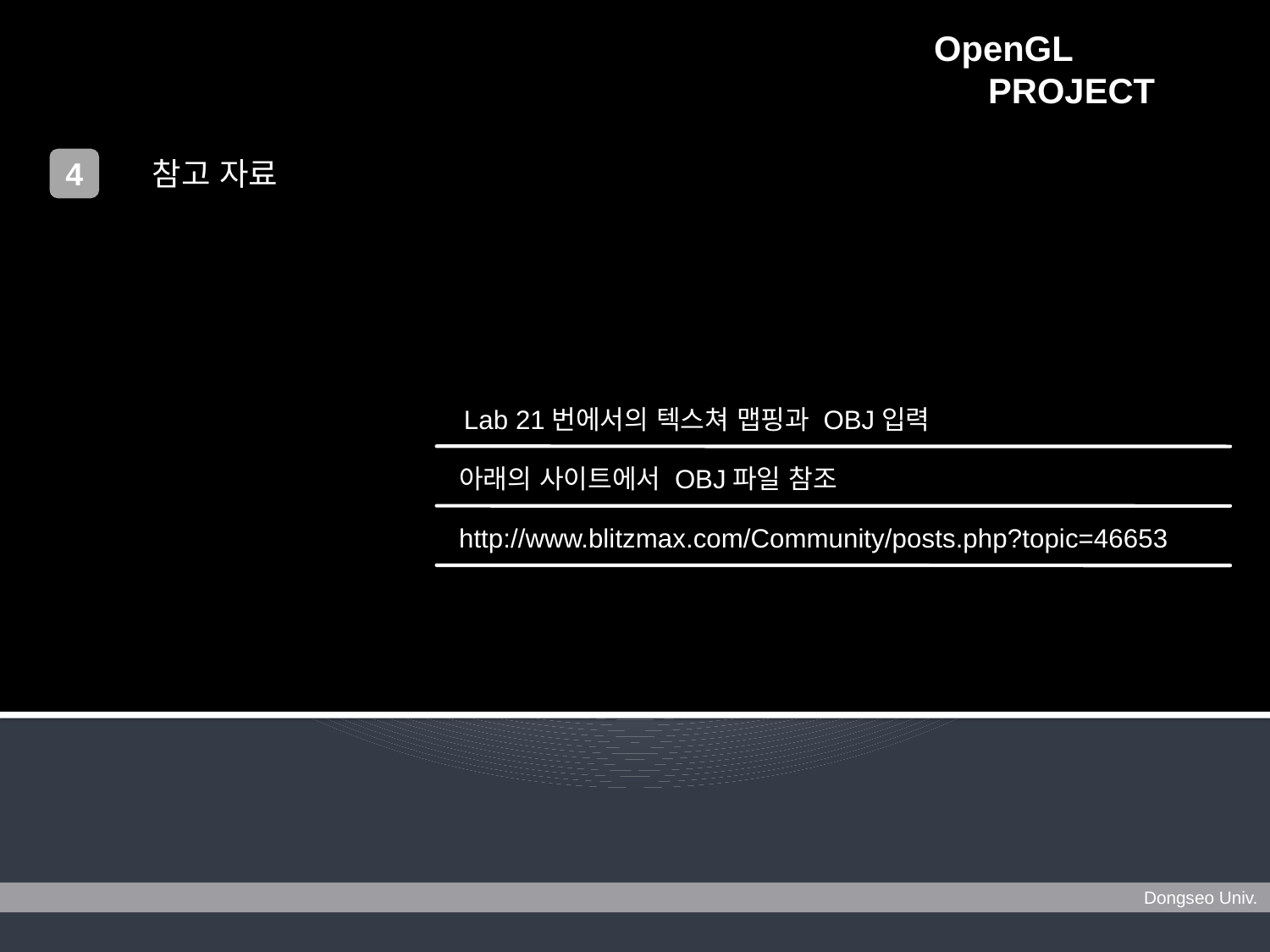

OpenGL               PROJECT

          참고 자료
4
  Lab 21번에서의 텍스쳐 맵핑과 OBJ입력
아래의 사이트에서 OBJ파일 참조
http://www.blitzmax.com/Community/posts.php?topic=46653
 Dongseo Univ.